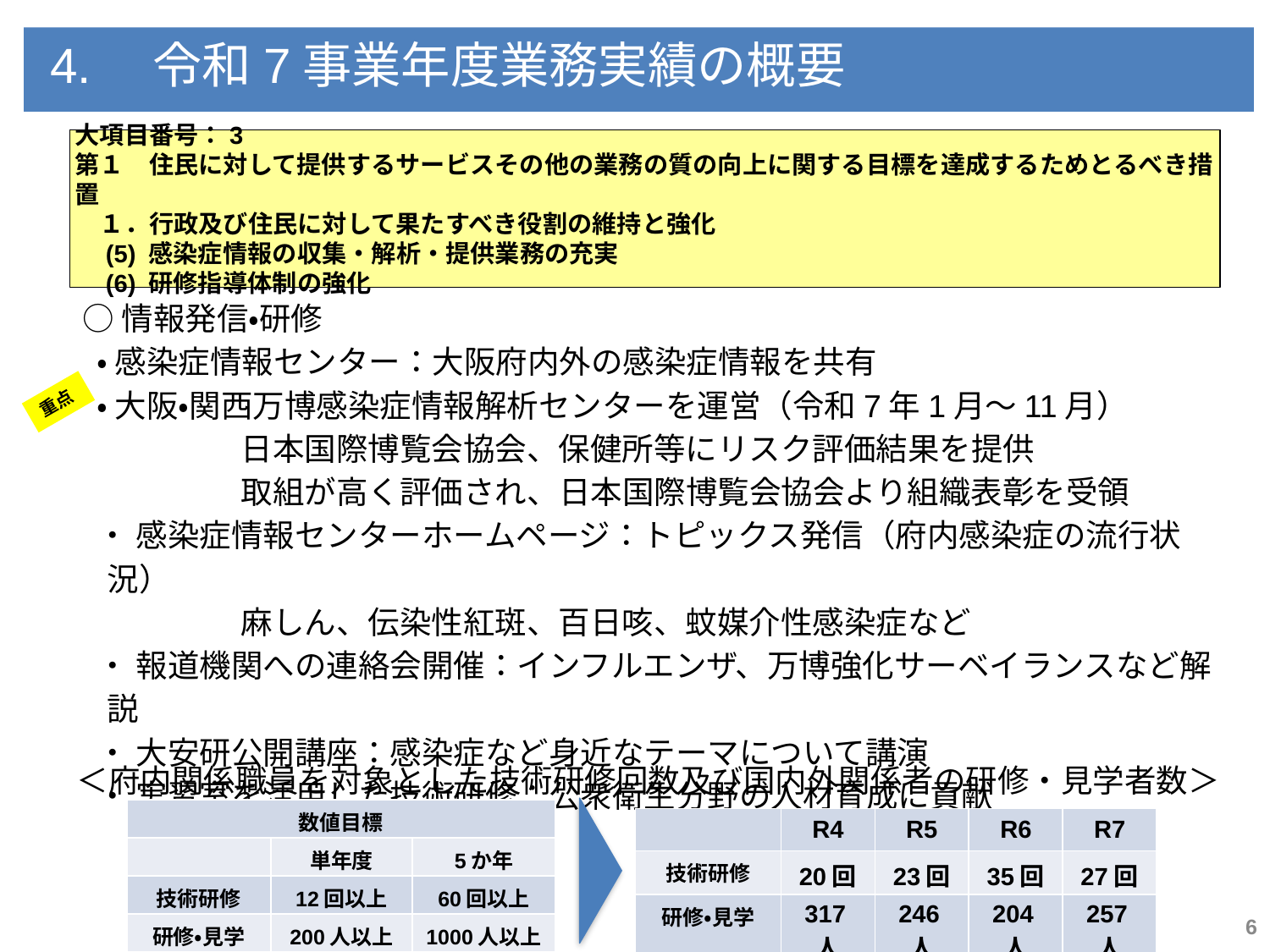

4.　令和7事業年度業務実績の概要
大項目番号：3
第１　住民に対して提供するサービスその他の業務の質の向上に関する目標を達成するためとるべき措置
　１．行政及び住民に対して果たすべき役割の維持と強化
　(5) 感染症情報の収集・解析・提供業務の充実
　(6) 研修指導体制の強化
○情報発信・研修
 ・ 感染症情報センター：大阪府内外の感染症情報を共有
 ・ 大阪・関西万博感染症情報解析センターを運営（令和7年1月〜11月）
　　　　　日本国際博覧会協会、保健所等にリスク評価結果を提供
　　　　　取組が高く評価され、日本国際博覧会協会より組織表彰を受領
 ・ 感染症情報センターホームページ：トピックス発信（府内感染症の流行状況）
　　　　　麻しん、伝染性紅斑、百日咳、蚊媒介性感染症など
 ・ 報道機関への連絡会開催：インフルエンザ、万博強化サーベイランスなど解説
 ・ 大安研公開講座：感染症など身近なテーマについて講演
 ・ 実習室を活用した技術研修：公衆衛生分野の人材育成に貢献

重点
＜府内関係職員を対象とした技術研修回数及び国内外関係者の研修・見学者数＞
| 数値目標 |  |  |
| --- | --- | --- |
|  | 単年度 | 5か年 |
| 技術研修 | 12回以上 | 60回以上 |
| 研修・見学 | 200人以上 | 1000人以上 |
|  | R4 | R5 | R6 | R7 |
| --- | --- | --- | --- | --- |
| 技術研修 | 20回 | 23回 | 35回 | 27回 |
| 研修・見学 | 317人 | 246人 | 204人 | 257人 |

6